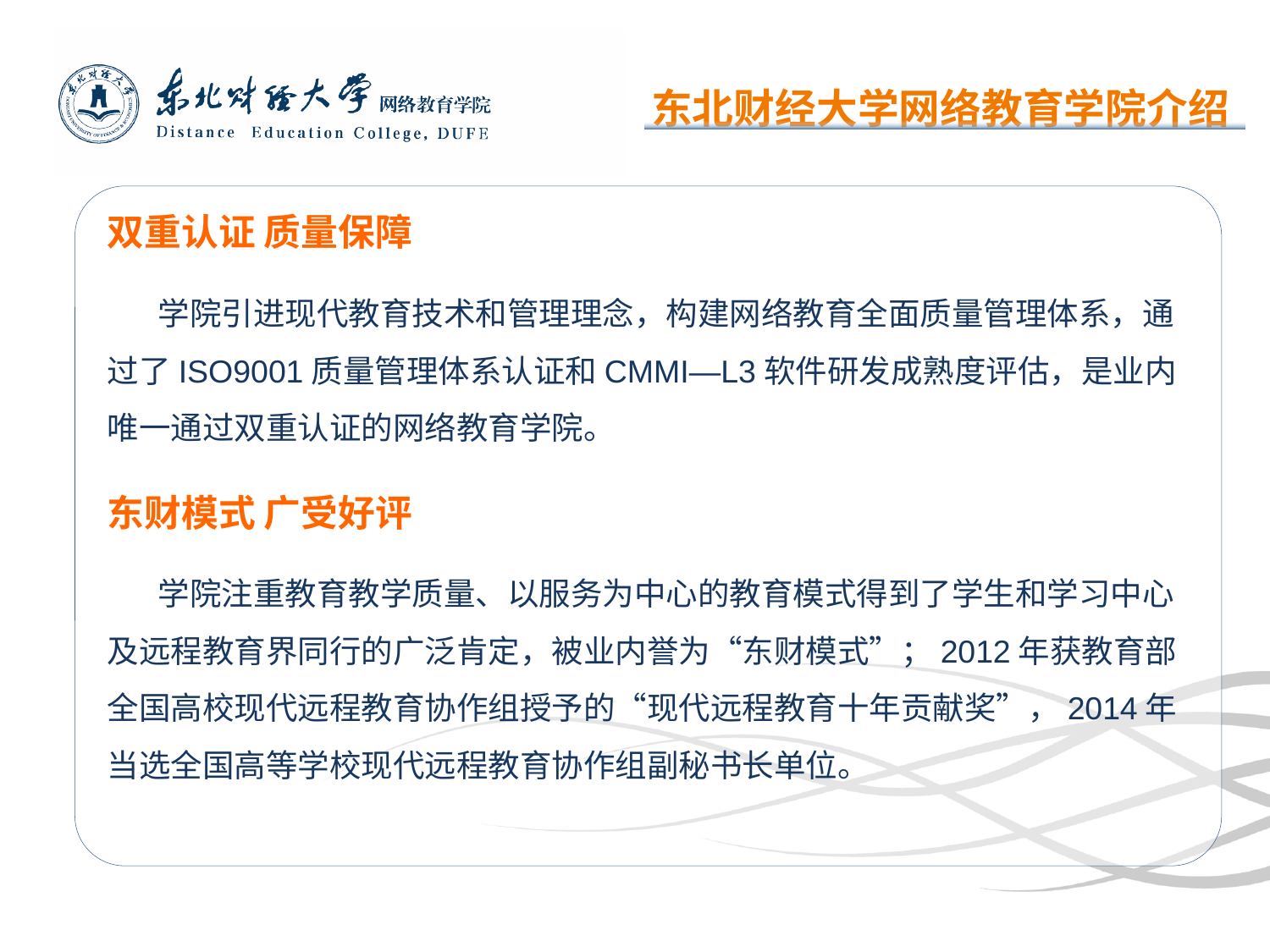

东北财经大学网络教育学院介绍

双重认证 质量保障
      学院引进现代教育技术和管理理念，构建网络教育全面质量管理体系，通过了ISO9001质量管理体系认证和CMMI—L3软件研发成熟度评估，是业内唯一通过双重认证的网络教育学院。
东财模式 广受好评
      学院注重教育教学质量、以服务为中心的教育模式得到了学生和学习中心及远程教育界同行的广泛肯定，被业内誉为“东财模式”；2012年获教育部全国高校现代远程教育协作组授予的“现代远程教育十年贡献奖”，2014年当选全国高等学校现代远程教育协作组副秘书长单位。